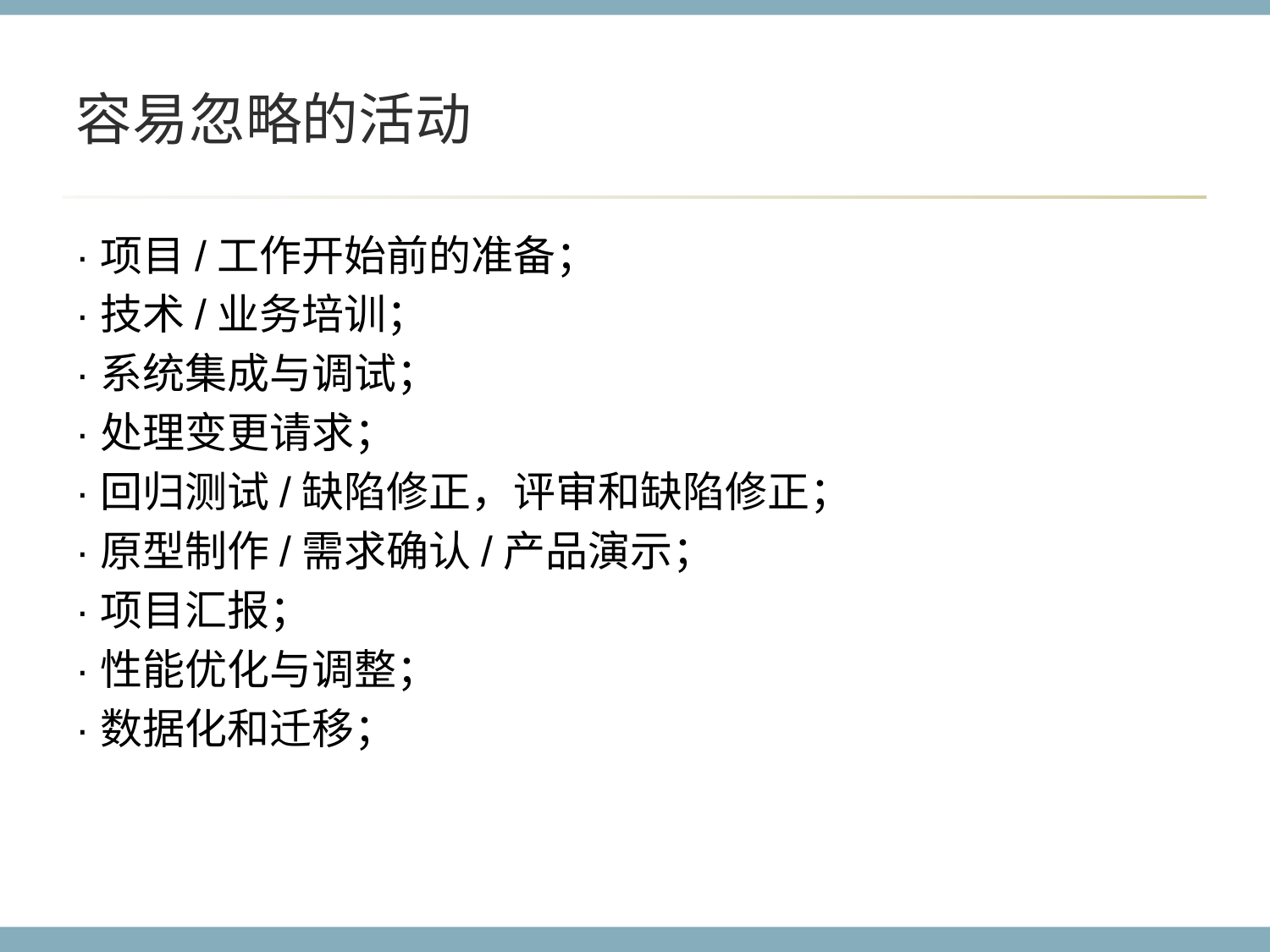

# 容易忽略的活动
·项目/工作开始前的准备；
·技术/业务培训；
·系统集成与调试；
·处理变更请求；
·回归测试/缺陷修正，评审和缺陷修正；
·原型制作/需求确认/产品演示；
·项目汇报；
·性能优化与调整；
·数据化和迁移；